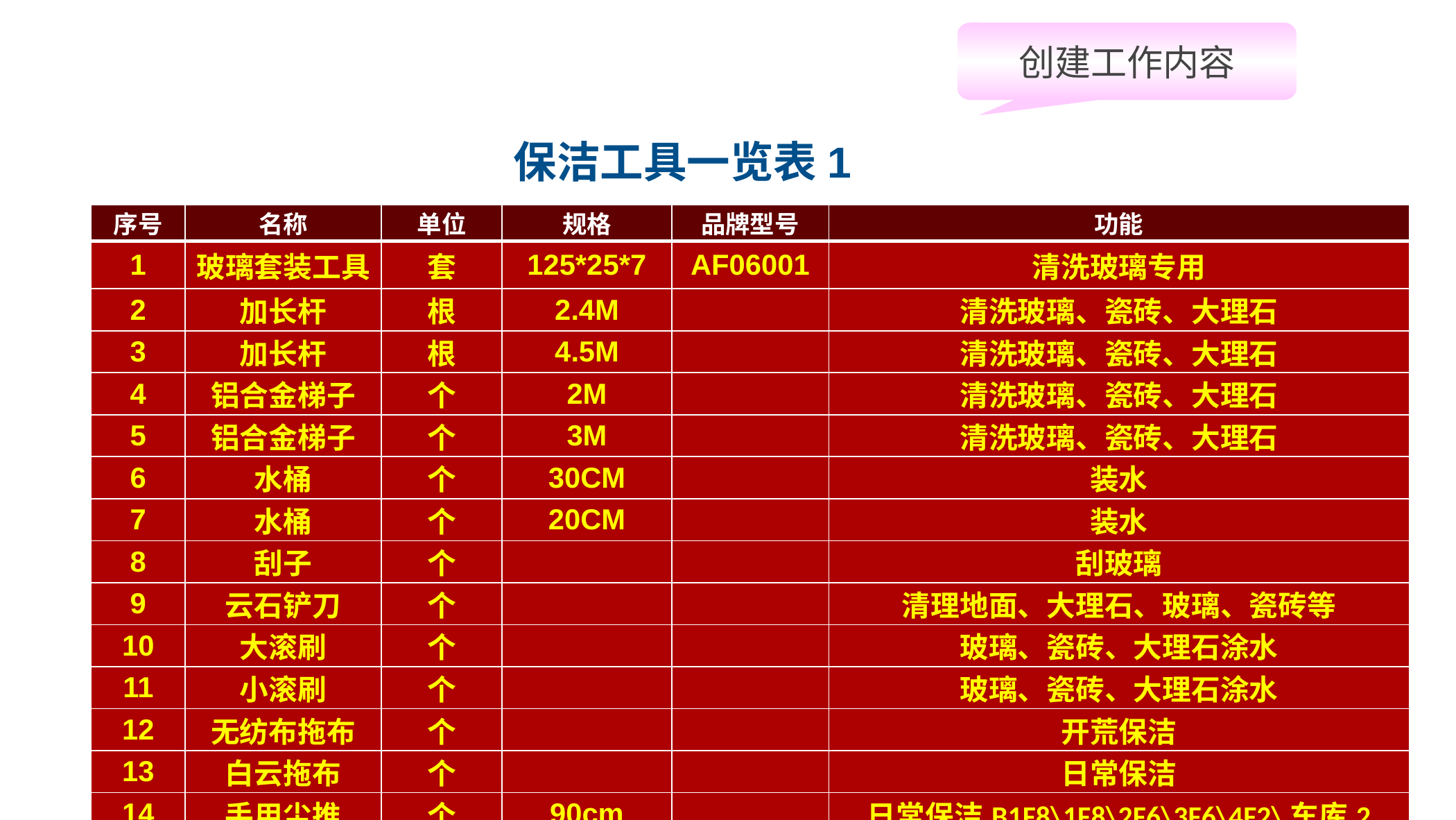

创建工作内容
保洁工具一览表1
| 序号 | 名称 | 单位 | 规格 | 品牌型号 | 功能 |
| --- | --- | --- | --- | --- | --- |
| 1 | 玻璃套装工具 | 套 | 125\*25\*7 | AF06001 | 清洗玻璃专用 |
| 2 | 加长杆 | 根 | 2.4M |  | 清洗玻璃、瓷砖、大理石 |
| 3 | 加长杆 | 根 | 4.5M |  | 清洗玻璃、瓷砖、大理石 |
| 4 | 铝合金梯子 | 个 | 2M |  | 清洗玻璃、瓷砖、大理石 |
| 5 | 铝合金梯子 | 个 | 3M |  | 清洗玻璃、瓷砖、大理石 |
| 6 | 水桶 | 个 | 30CM |  | 装水 |
| 7 | 水桶 | 个 | 20CM |  | 装水 |
| 8 | 刮子 | 个 |  |  | 刮玻璃 |
| 9 | 云石铲刀 | 个 |  |  | 清理地面、大理石、玻璃、瓷砖等 |
| 10 | 大滚刷 | 个 |  |  | 玻璃、瓷砖、大理石涂水 |
| 11 | 小滚刷 | 个 |  |  | 玻璃、瓷砖、大理石涂水 |
| 12 | 无纺布拖布 | 个 |  |  | 开荒保洁 |
| 13 | 白云拖布 | 个 |  |  | 日常保洁 |
| 14 | 手用尘推 | 个 | 90cm |  | 日常保洁B1F8\1F8\2F6\3F6\4F2\车库2 |